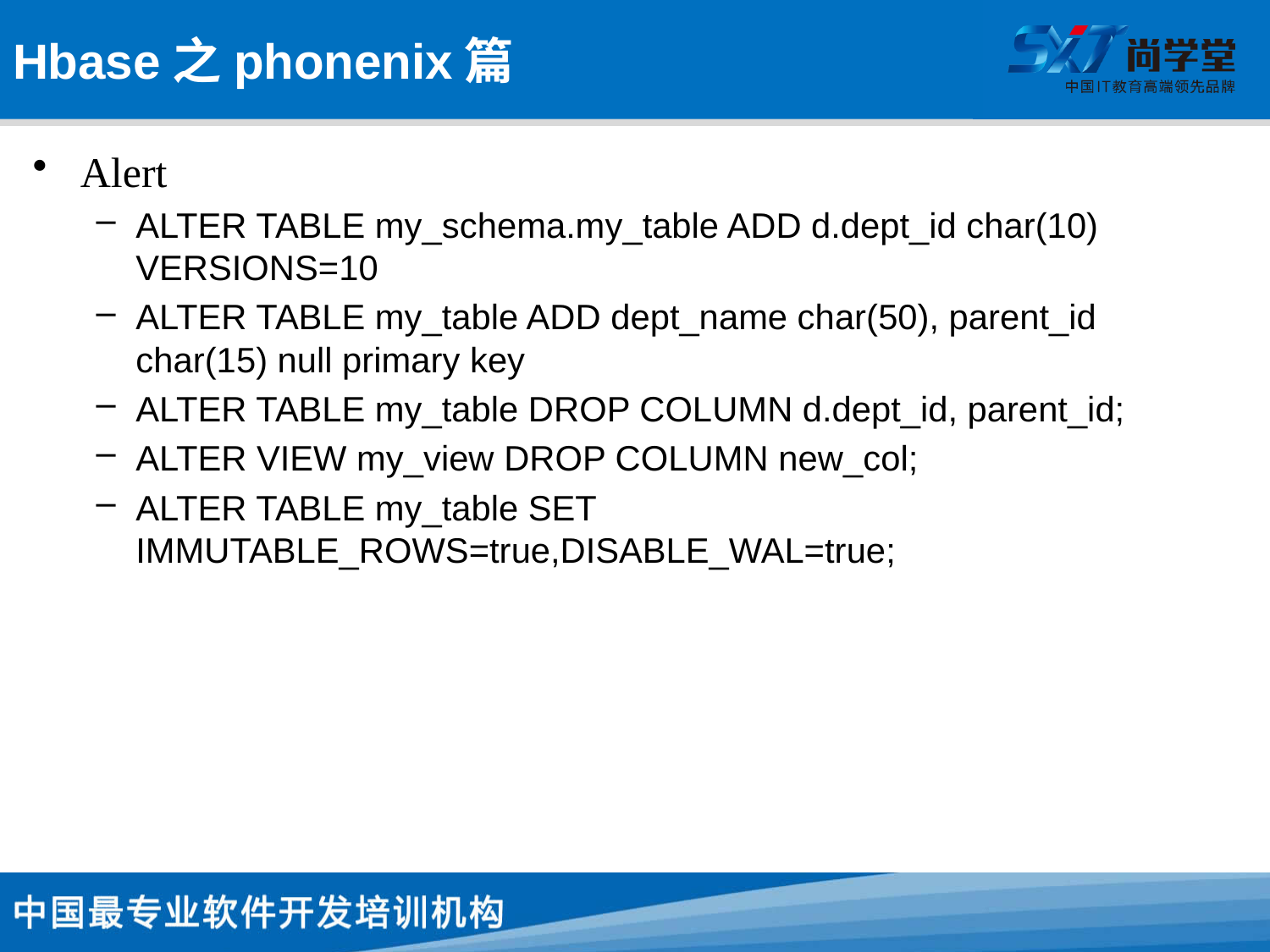

# Hbase之phonenix篇
Alert
ALTER TABLE my_schema.my_table ADD d.dept_id char(10) VERSIONS=10
ALTER TABLE my_table ADD dept_name char(50), parent_id char(15) null primary key
ALTER TABLE my_table DROP COLUMN d.dept_id, parent_id;
ALTER VIEW my_view DROP COLUMN new_col;
ALTER TABLE my_table SET IMMUTABLE_ROWS=true,DISABLE_WAL=true;